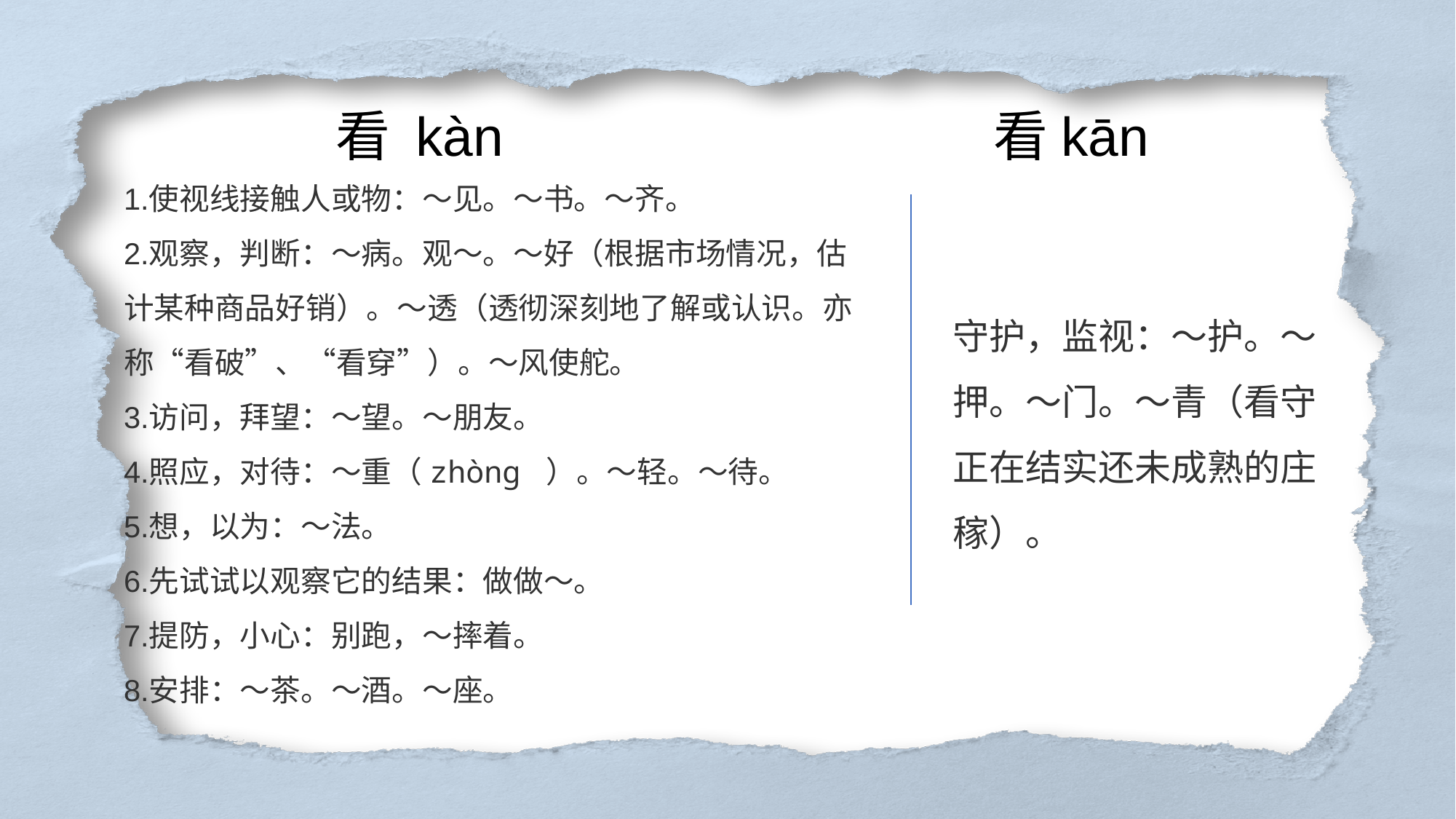

看 kàn

看kān

使视线接触人或物：～见。～书。～齐。
观察，判断：～病。观～。～好（根据市场情况，估计某种商品好销）。～透（透彻深刻地了解或认识。亦称“看破”、“看穿”）。～风使舵。
访问，拜望：～望。～朋友。
照应，对待：～重（zhòng ）。～轻。～待。
想，以为：～法。
先试试以观察它的结果：做做～。
提防，小心：别跑，～摔着。
安排：～茶。～酒。～座。

守护，监视：～护。～押。～门。～青（看守正在结实还未成熟的庄稼）。